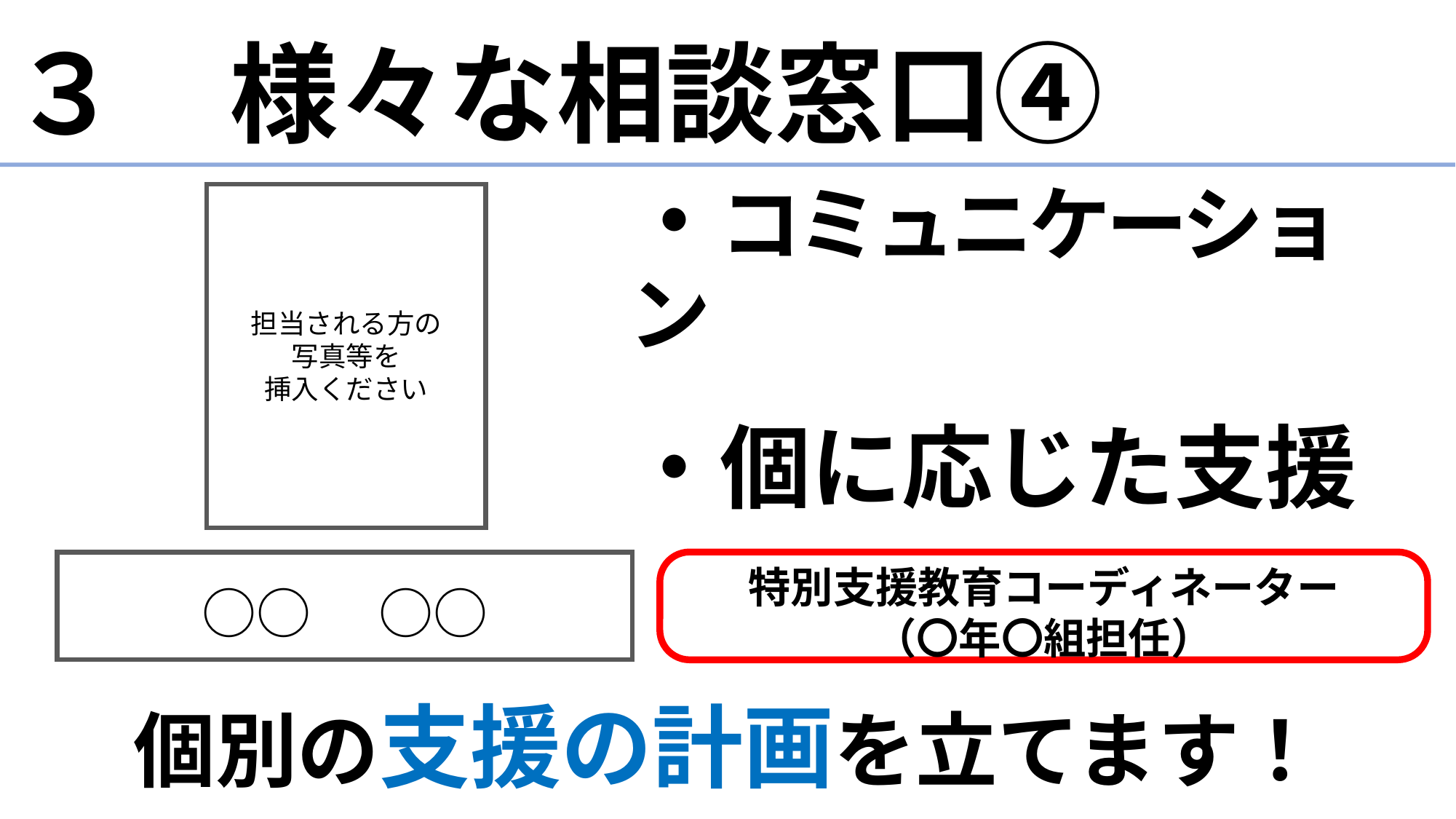

# ３　様々な相談窓口④

・コミュニケーション

・個に応じた支援
担当される方の
写真等を
挿入ください
特別支援教育コーディネーター
（〇年〇組担任）
○○　○○
個別の支援の計画を立てます！